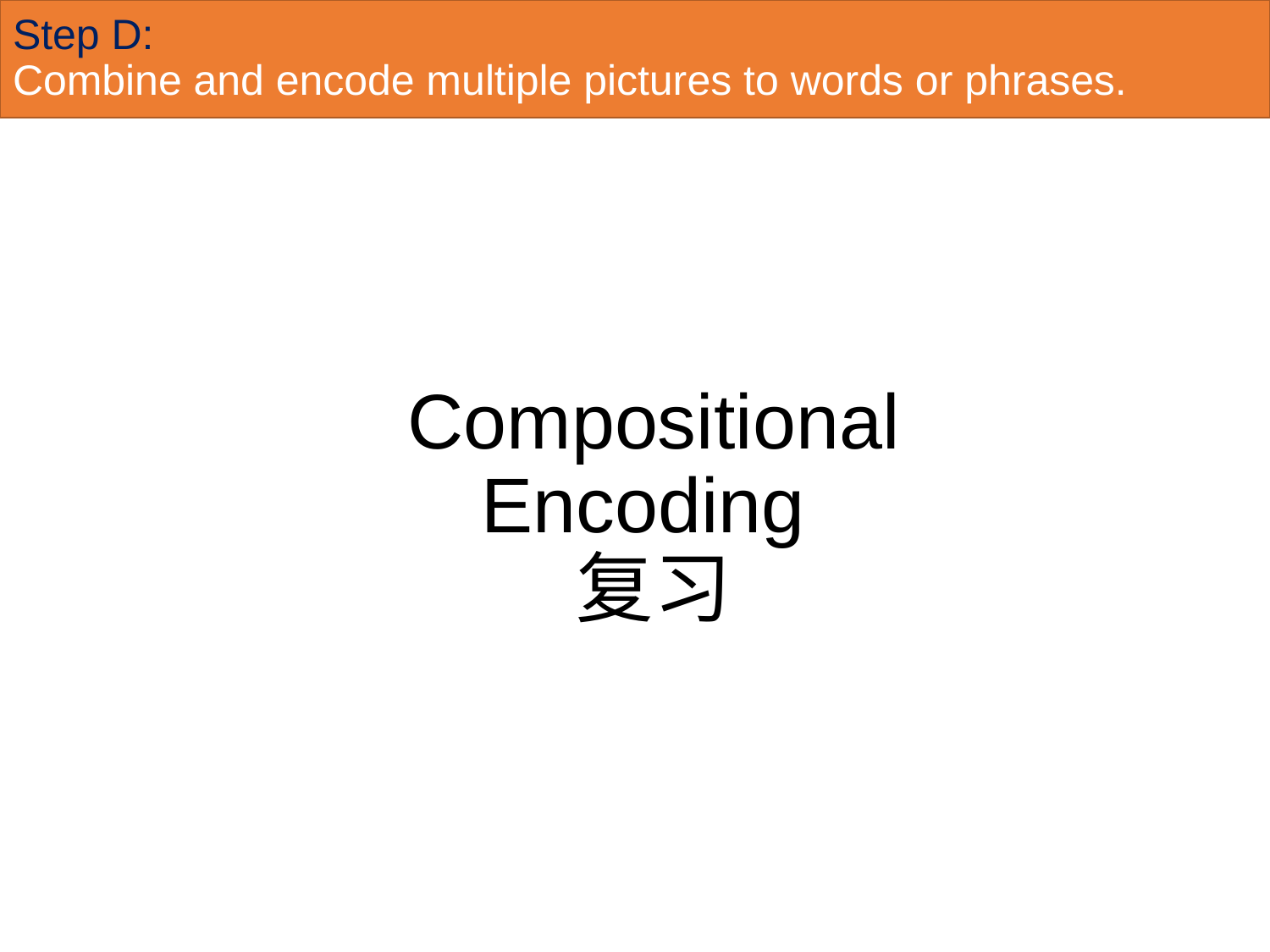

Step D:
Combine and encode multiple pictures to words or phrases.
# Compositional Encoding 复习